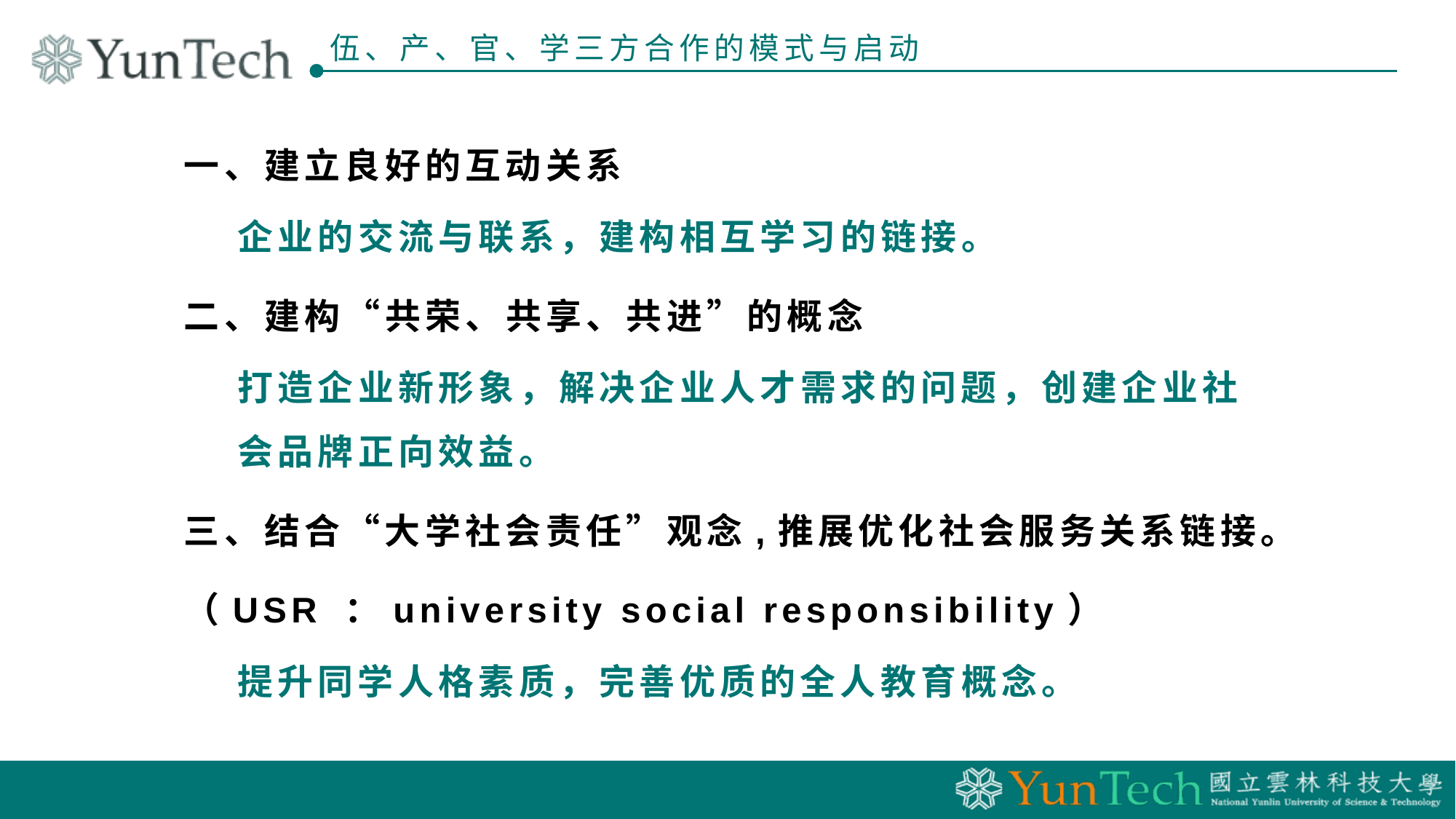

一、建立良好的互动关系
企业的交流与联系，建构相互学习的链接。
二、建构“共荣、共享、共进”的概念
打造企业新形象，解决企业人才需求的问题，创建企业社会品牌正向效益。
三、结合“大学社会责任”观念,推展优化社会服务关系链接。
（USR ：university social responsibility）
提升同学人格素质，完善优质的全人教育概念。